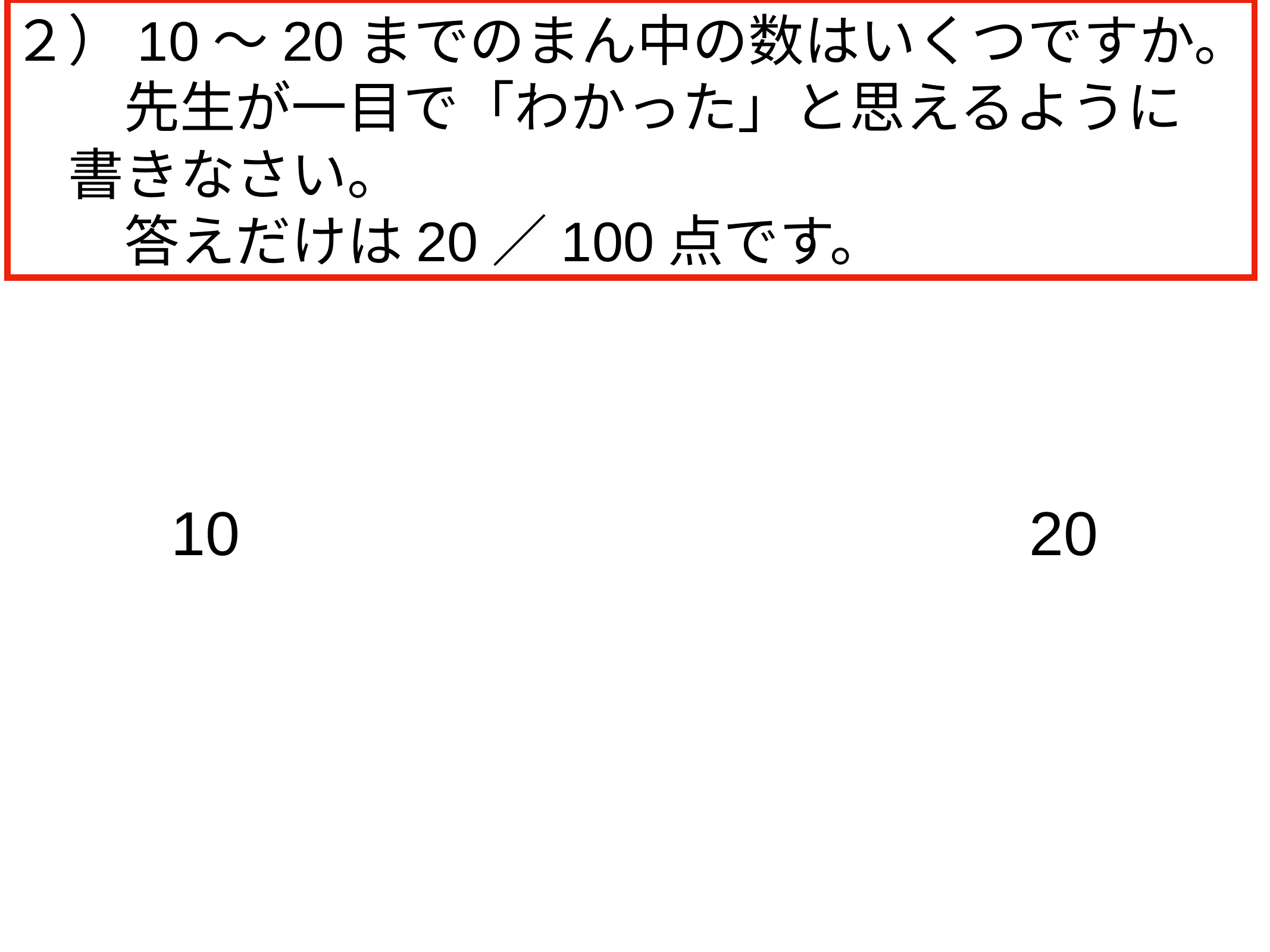

２）10〜20までのまん中の数はいくつですか。
　　先生が一目で「わかった」と思えるように
　書きなさい。
　　答えだけは20／100点です。
10,11,12,13,14,15,16,17,18,19,20